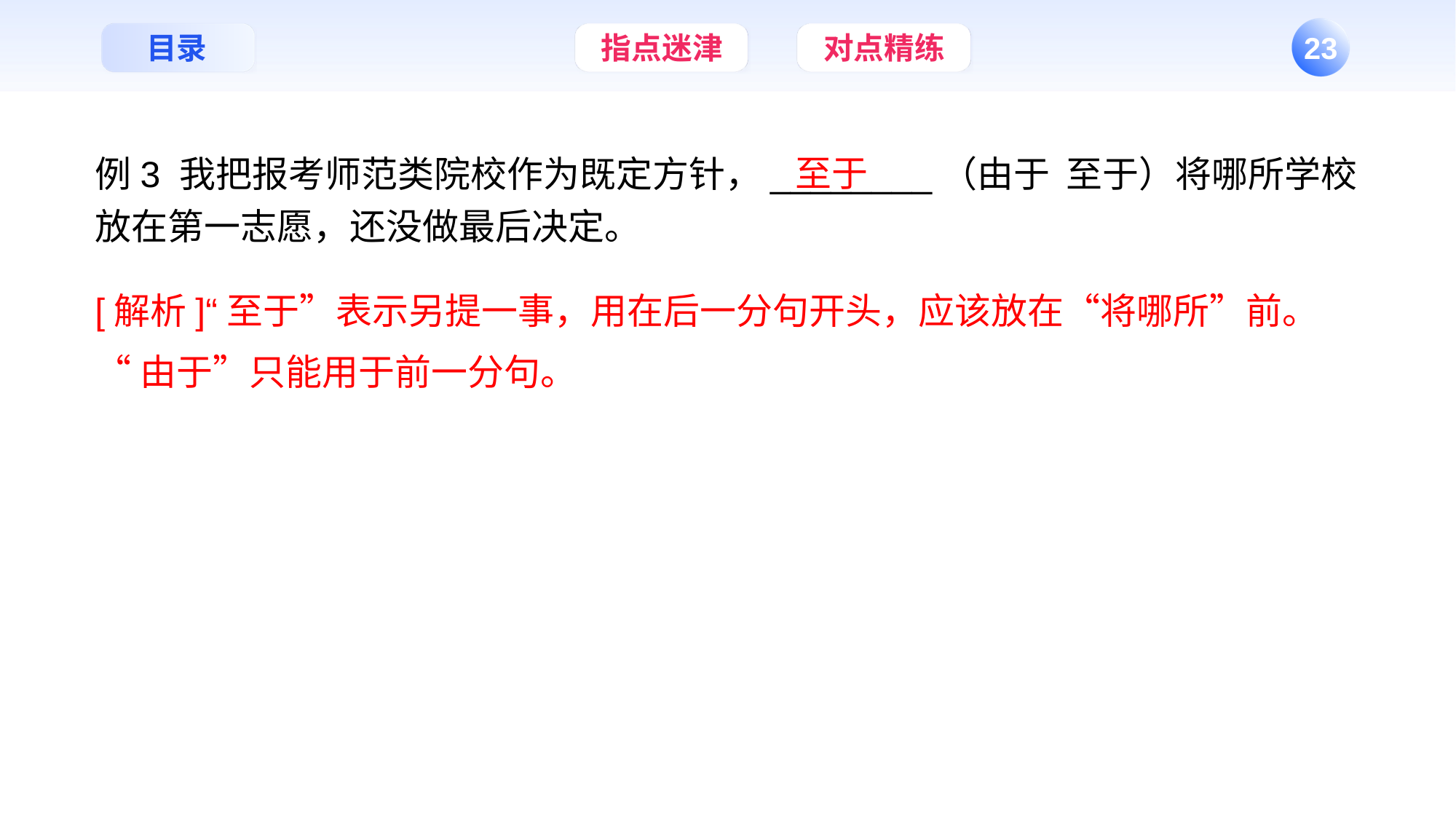

至于
例3 我把报考师范类院校作为既定方针，________（由于  至于）将哪所学校放在第一志愿，还没做最后决定。
[解析]“至于”表示另提一事，用在后一分句开头，应该放在“将哪所”前。
“由于”只能用于前一分句。